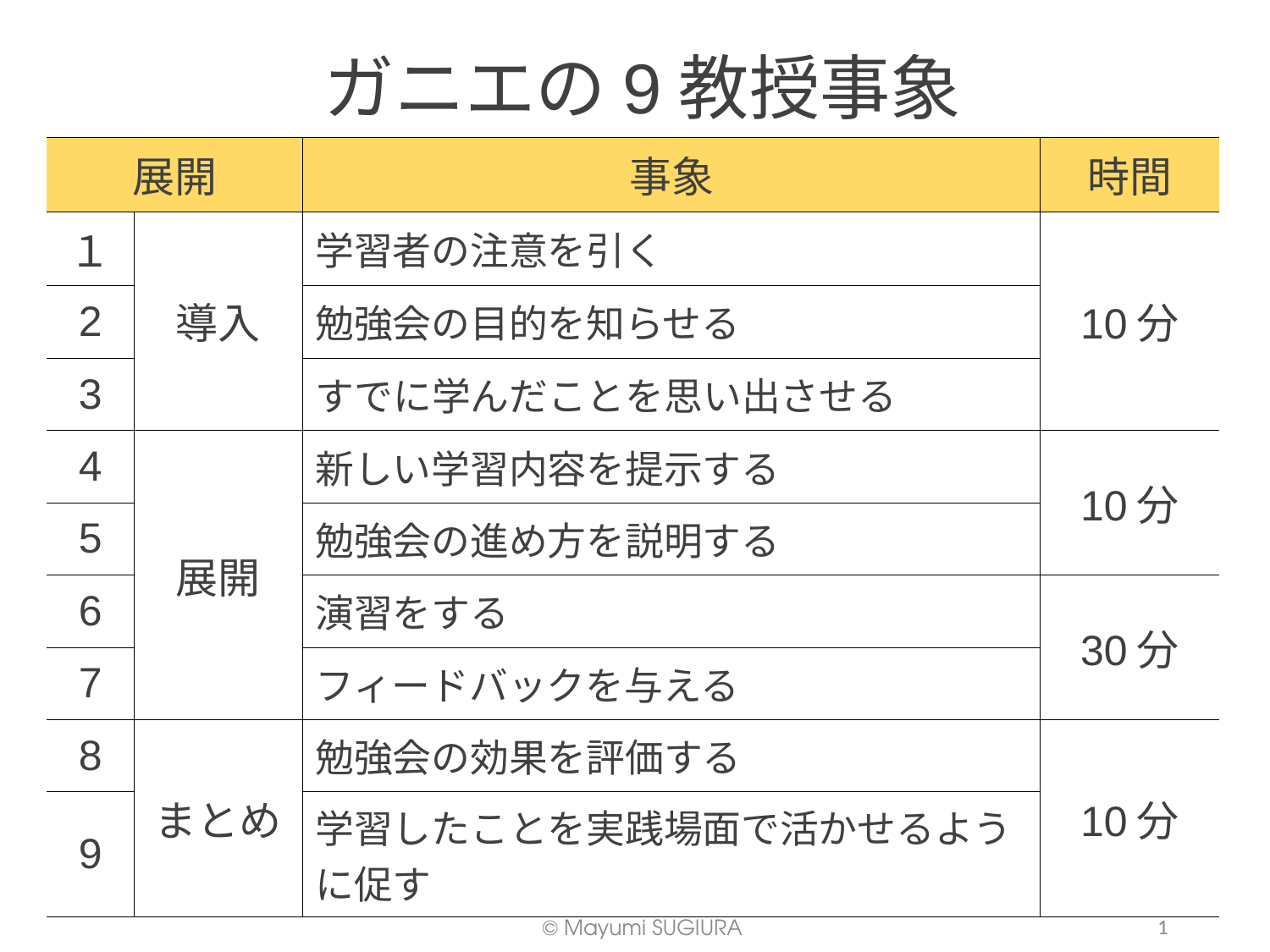

# ガニエの9教授事象
| 展開 |  | 事象 | 時間 |
| --- | --- | --- | --- |
| １ | 導入 | 学習者の注意を引く | 10分 |
| 2 |  | 勉強会の目的を知らせる |  |
| 3 |  | すでに学んだことを思い出させる |  |
| 4 | 展開 | 新しい学習内容を提示する | 10分 |
| 5 |  | 勉強会の進め方を説明する |  |
| 6 |  | 演習をする | 30分 |
| 7 |  | フィードバックを与える |  |
| 8 | まとめ | 勉強会の効果を評価する | 10分 |
| 9 |  | 学習したことを実践場面で活かせるように促す |  |
1
©︎ Mayumi SUGIURA